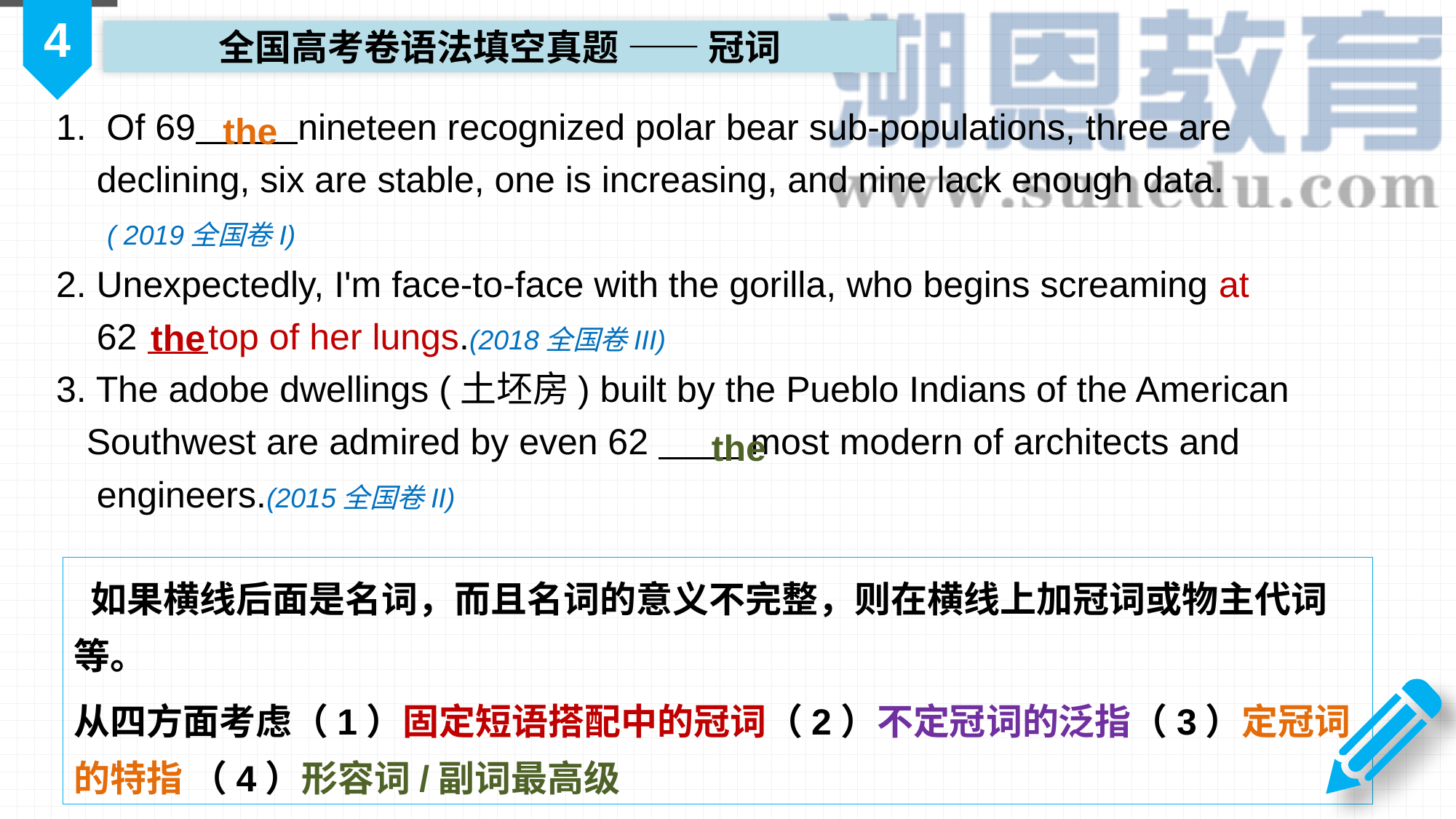

4
全国高考卷语法填空真题 —— 冠词
1.  Of 69          nineteen recognized polar bear sub-populations, three are
    declining, six are stable, one is increasing, and nine lack enough data.
     ( 2019全国卷I)
2. Unexpectedly, I'm face-to-face with the gorilla, who begins screaming at
    62       top of her lungs.(2018全国卷III)
3. The adobe dwellings (土坯房) built by the Pueblo Indians of the American
   Southwest are admired by even 62          most modern of architects and
    engineers.(2015全国卷II)
the
the
the
 如果横线后面是名词，而且名词的意义不完整，则在横线上加冠词或物主代词等。
从四方面考虑（1）固定短语搭配中的冠词（2）不定冠词的泛指（3）定冠词的特指 （4）形容词/副词最高级